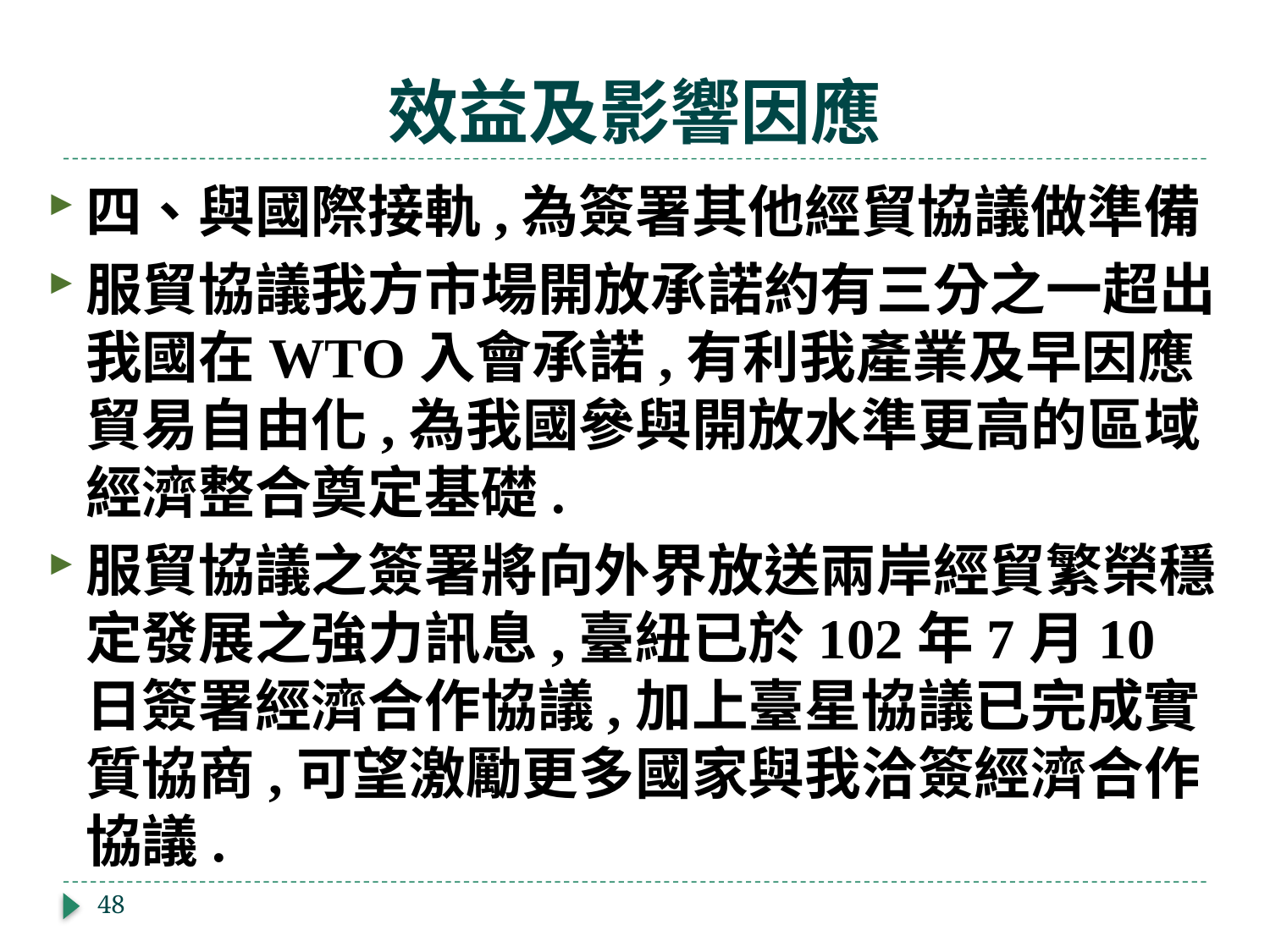

# 效益及影響因應
四、與國際接軌,為簽署其他經貿協議做準備
服貿協議我方市場開放承諾約有三分之一超出我國在WTO入會承諾,有利我產業及早因應貿易自由化,為我國參與開放水準更高的區域經濟整合奠定基礎.
服貿協議之簽署將向外界放送兩岸經貿繁榮穩定發展之強力訊息,臺紐已於102年7月10日簽署經濟合作協議,加上臺星協議已完成實質協商,可望激勵更多國家與我洽簽經濟合作協議.
48